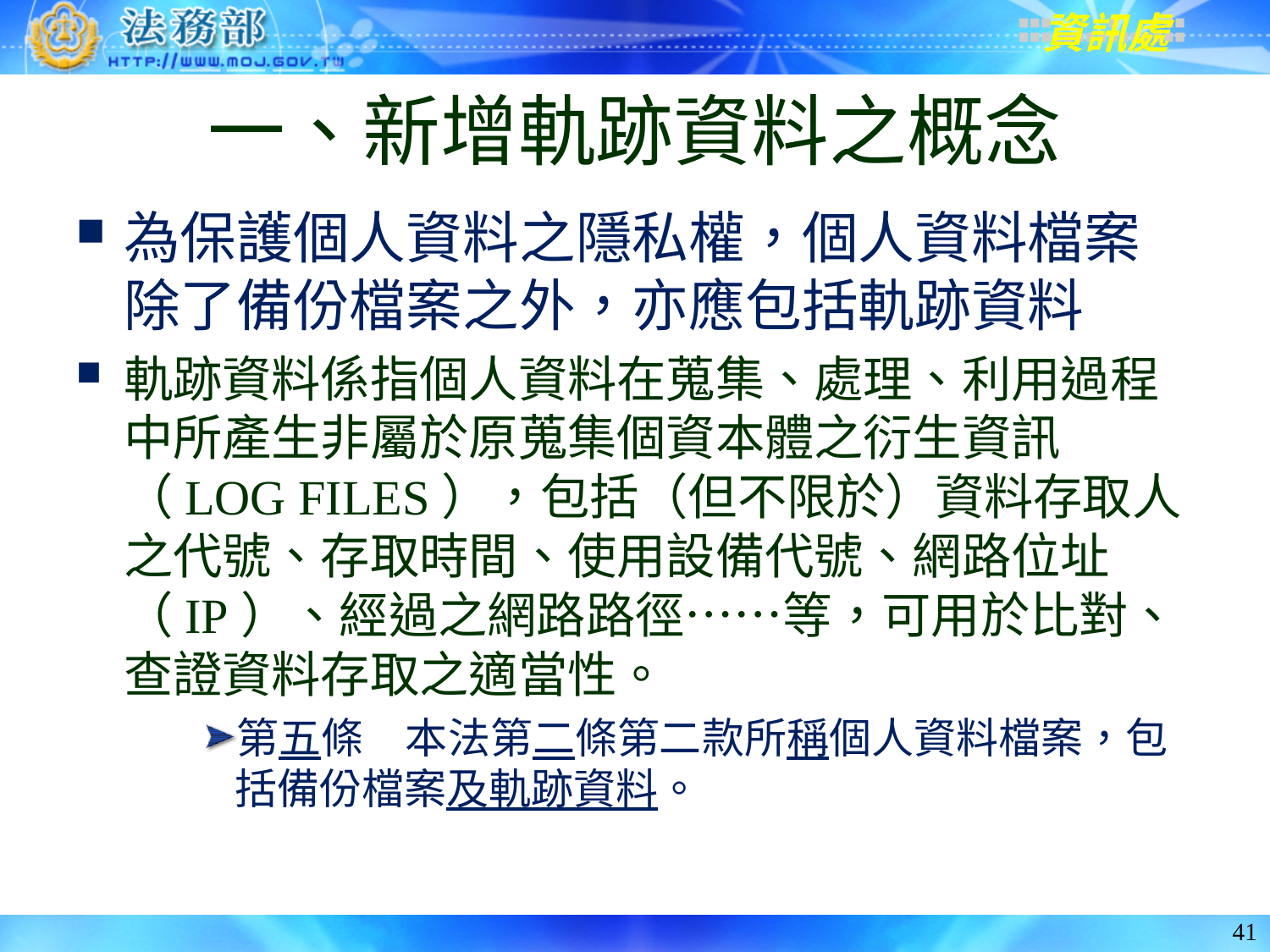

# 一、新增軌跡資料之概念
為保護個人資料之隱私權，個人資料檔案除了備份檔案之外，亦應包括軌跡資料
軌跡資料係指個人資料在蒐集、處理、利用過程中所產生非屬於原蒐集個資本體之衍生資訊（LOG FILES），包括（但不限於）資料存取人之代號、存取時間、使用設備代號、網路位址（IP）、經過之網路路徑……等，可用於比對、查證資料存取之適當性。
第五條　本法第二條第二款所稱個人資料檔案，包括備份檔案及軌跡資料。